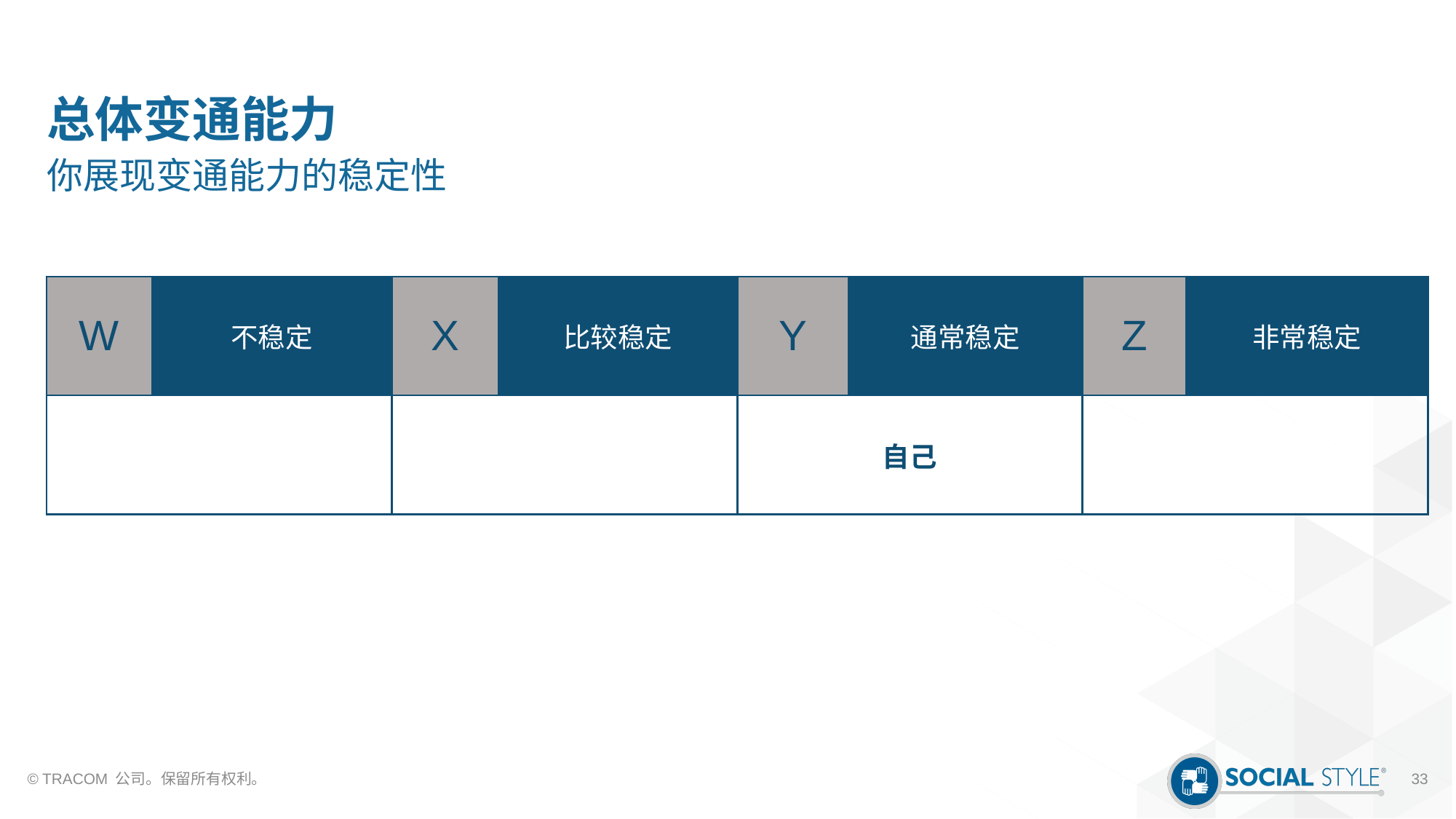

# 总体变通能力
你展现变通能力的稳定性
| W | 不稳定 | X | 比较稳定 | Y | 通常稳定 | Z | 非常稳定 |
| --- | --- | --- | --- | --- | --- | --- | --- |
|  |  | 他人 |  | 自己 |  |  |  |

© TRACOM 公司。保留所有权利。
33